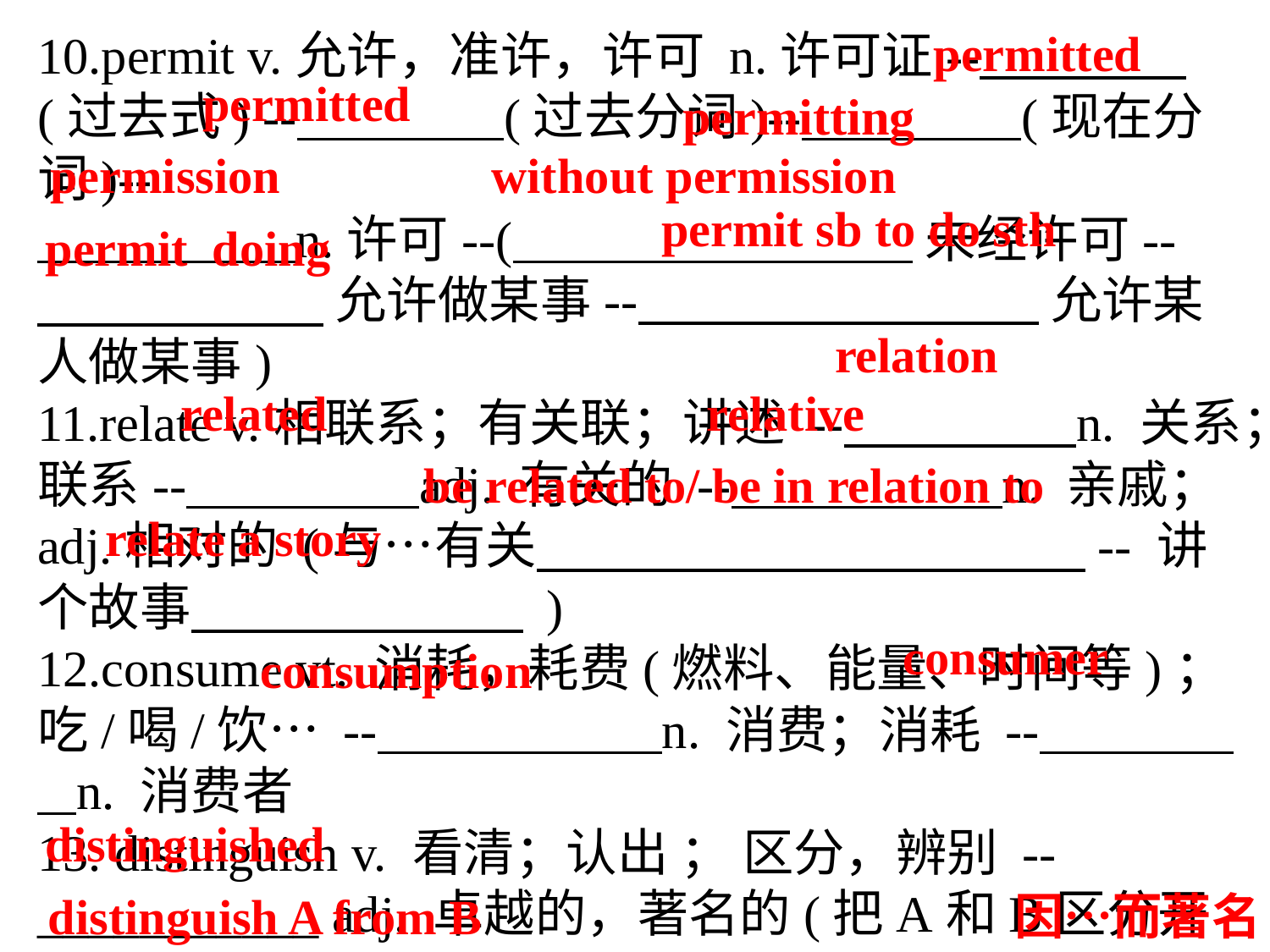

permitted
10.permit v.允许，准许，许可 n.许可证--                 (过去式) --                (过去分词)--                 (现在分词)--
                    n.许可--(                               未经许可--
                         允许做某事--                               允许某人做某事)
11.relate v.相联系；有关联；讲述 --                  n. 关系；联系--                  adj. 有关的 --                     n. 亲戚；adj.相对的 (与…有关                                                -- 讲个故事                              )
12.consume vt. 消耗，耗费(燃料、能量、时间等)；吃/喝/饮… --                      n. 消费；消耗 --                   n. 消费者
13. distinguish v. 看清；认出 ； 区分，辨别 --___________ adj. 卓越的，著名的(把A和B区分开__________________--  be distinguished from________
permitted
permitting
permission
without permission
permit sb to do sth
permit  doing
relation
related
relative
be related to/ be in relation to
relate a story
consumer
consumption
distinguished
distinguish A from B
因…而著名